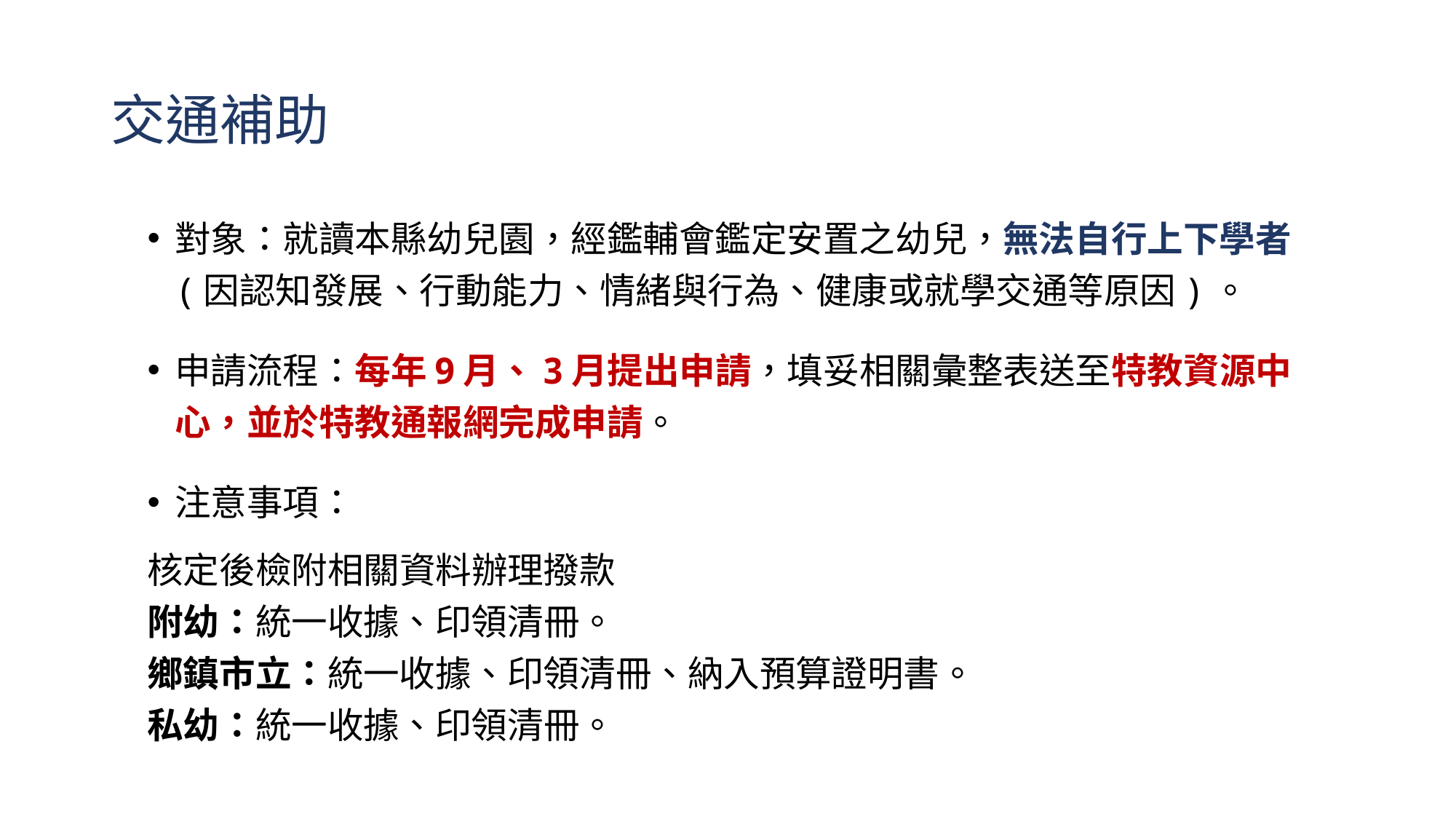

# 交通補助
對象：就讀本縣幼兒園，經鑑輔會鑑定安置之幼兒，無法自行上下學者(因認知發展、行動能力、情緒與行為、健康或就學交通等原因)。
申請流程：每年9月、3月提出申請，填妥相關彙整表送至特教資源中心，並於特教通報網完成申請。
注意事項：
核定後檢附相關資料辦理撥款
附幼：統一收據、印領清冊。
鄉鎮市立：統一收據、印領清冊、納入預算證明書。
私幼：統一收據、印領清冊。